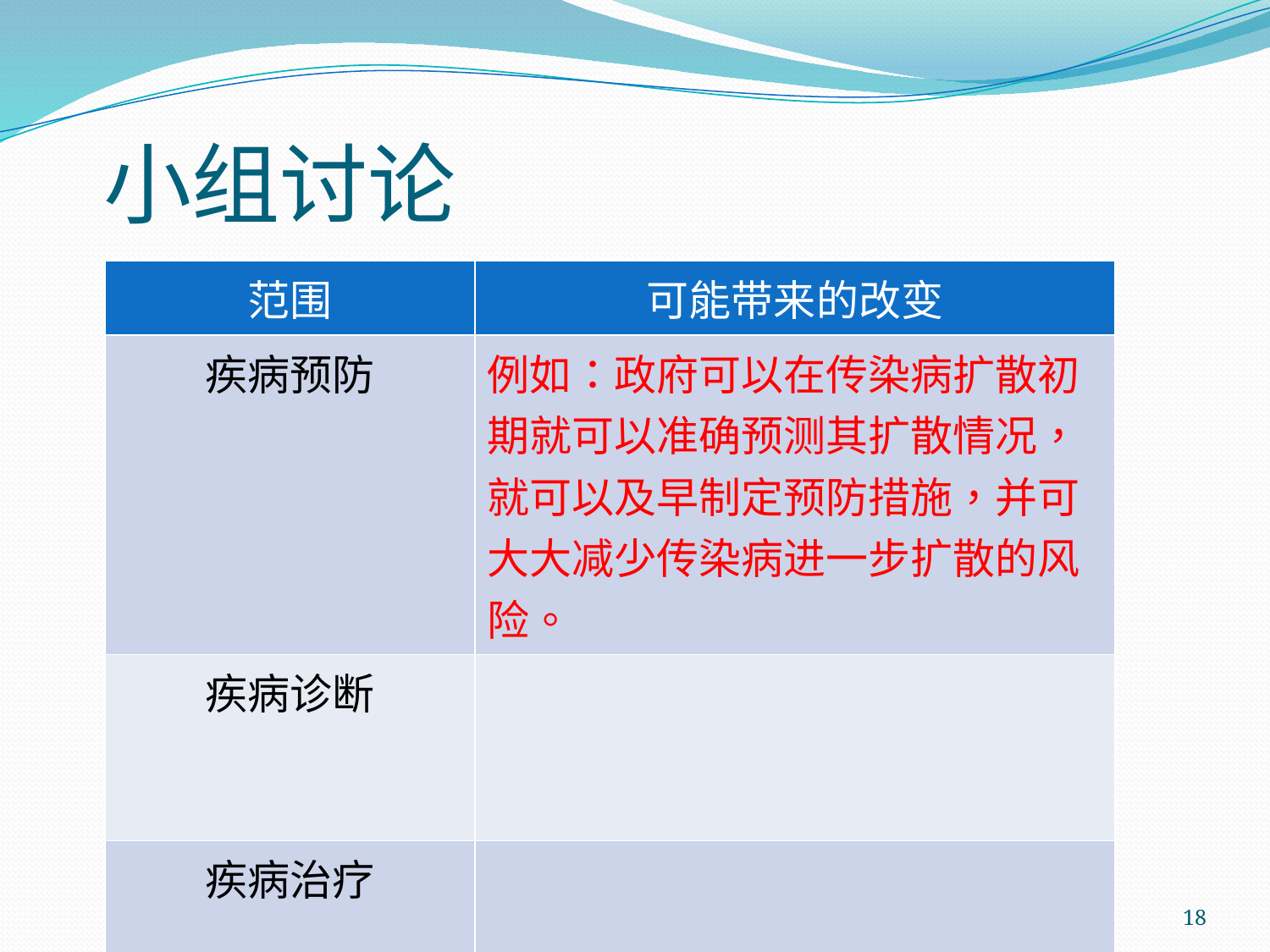

# 小组讨论
| 范围 | 可能带来的改变 |
| --- | --- |
| 疾病预防 | 例如：政府可以在传染病扩散初期就可以准确预测其扩散情况，就可以及早制定预防措施，并可大大减少传染病进一步扩散的风险。 |
| 疾病诊断 |  |
| 疾病治疗 |  |
18